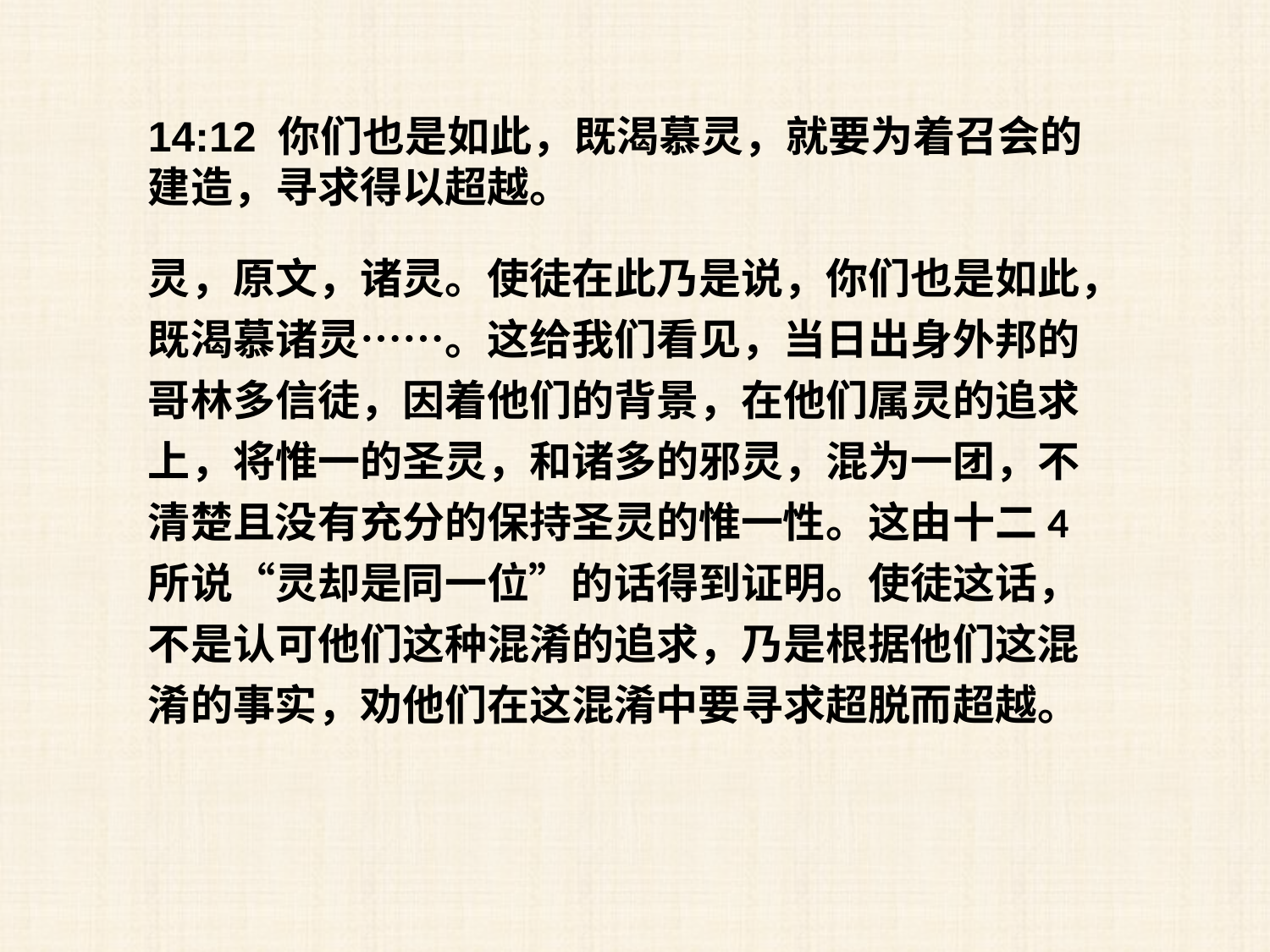

14:12 你们也是如此，既渴慕灵，就要为着召会的建造，寻求得以超越。
灵，原文，诸灵。使徒在此乃是说，你们也是如此，既渴慕诸灵……。这给我们看见，当日出身外邦的哥林多信徒，因着他们的背景，在他们属灵的追求上，将惟一的圣灵，和诸多的邪灵，混为一团，不清楚且没有充分的保持圣灵的惟一性。这由十二4所说“灵却是同一位”的话得到证明。使徒这话，不是认可他们这种混淆的追求，乃是根据他们这混淆的事实，劝他们在这混淆中要寻求超脱而超越。